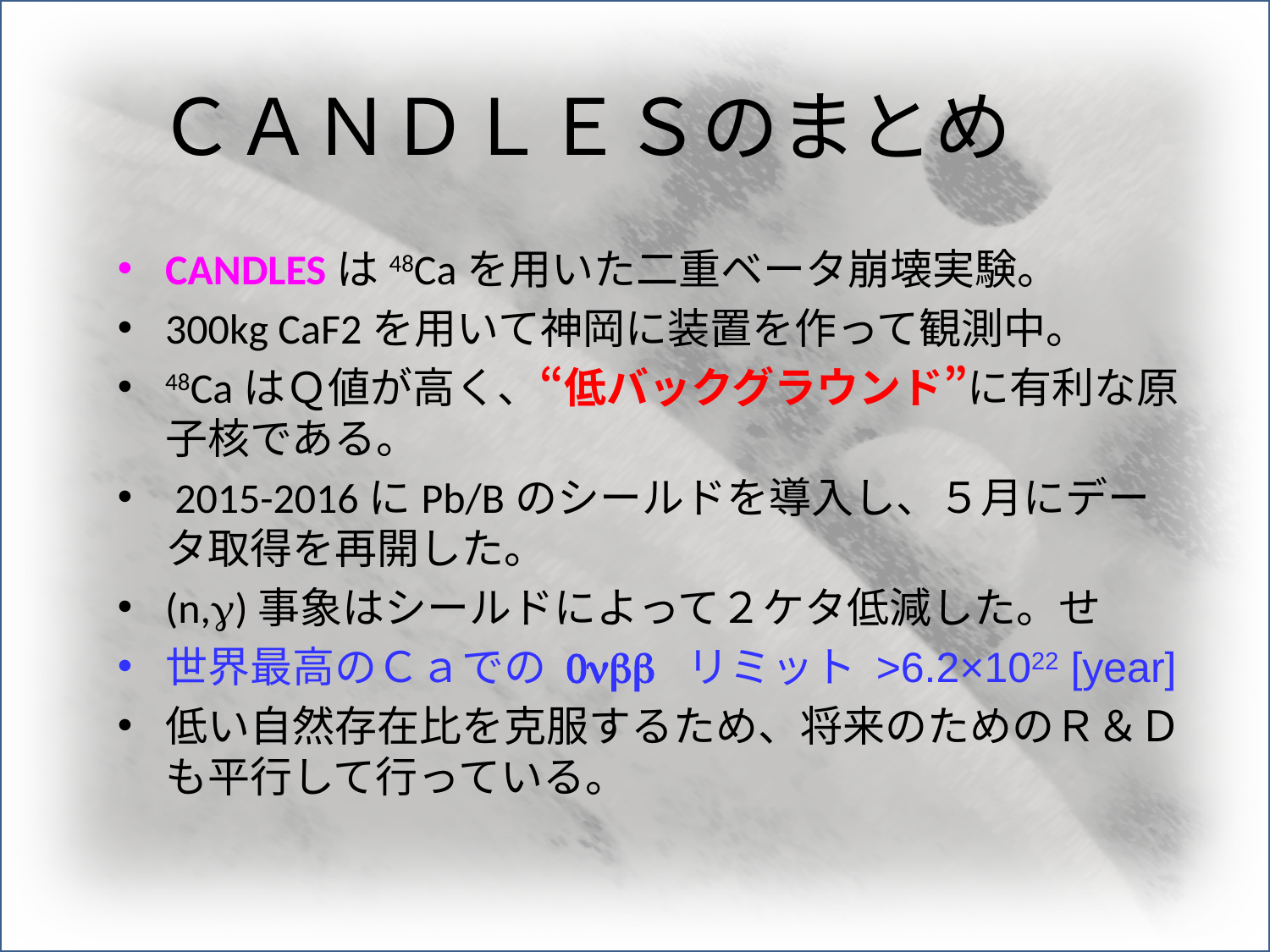

# ＣＡＮＤＬＥＳのまとめ
CANDLESは48Caを用いた二重ベータ崩壊実験。
300kg CaF2を用いて神岡に装置を作って観測中。
48CaはＱ値が高く、“低バックグラウンド”に有利な原子核である。
 2015-2016にPb/Bのシールドを導入し、５月にデータ取得を再開した。
(n,γ)事象はシールドによって２ケタ低減した。せ
世界最高のＣａでの 0νββ リミット >6.2×1022 [year]
低い自然存在比を克服するため、将来のためのＲ＆Ｄも平行して行っている。